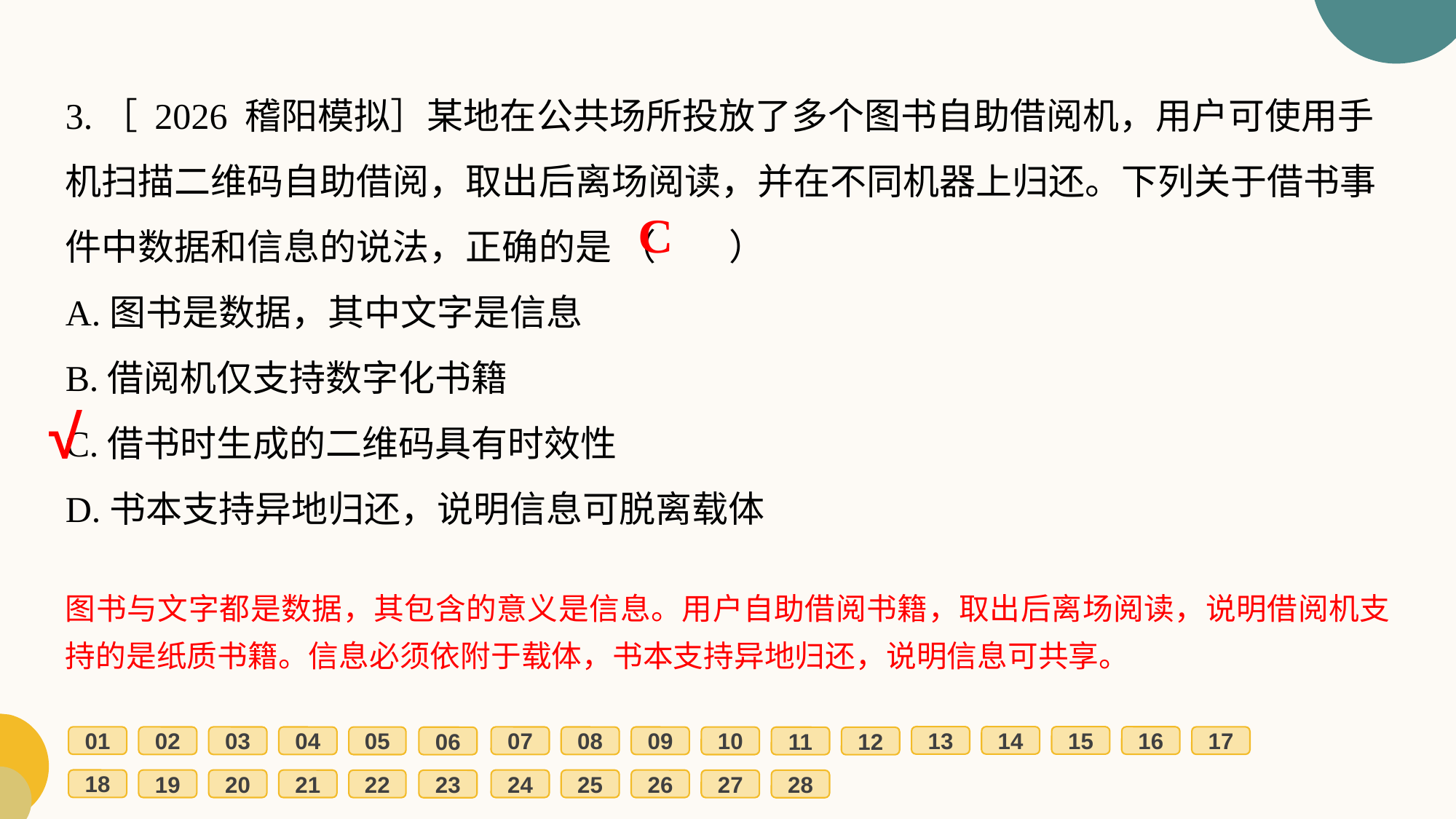

3.［ 2026 稽阳模拟］某地在公共场所投放了多个图书自助借阅机，用户可使用手机扫描二维码自助借阅，取出后离场阅读，并在不同机器上归还。下列关于借书事件中数据和信息的说法，正确的是 （　　）
A.图书是数据，其中文字是信息
B.借阅机仅支持数字化书籍
C.借书时生成的二维码具有时效性
D.书本支持异地归还，说明信息可脱离载体
C
√
图书与文字都是数据，其包含的意义是信息。用户自助借阅书籍，取出后离场阅读，说明借阅机支持的是纸质书籍。信息必须依附于载体，书本支持异地归还，说明信息可共享。